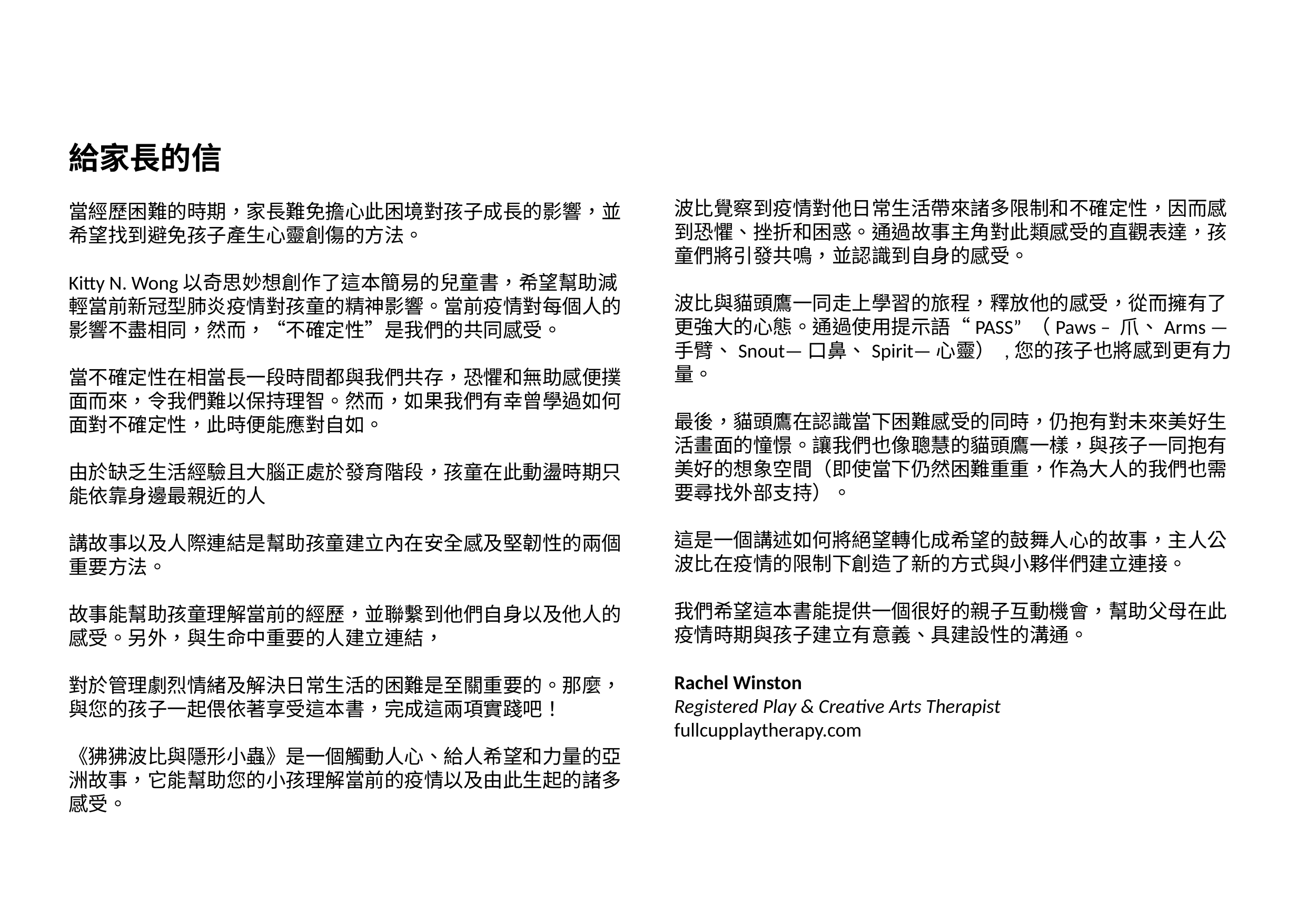

給家長的信

當經歷困難的時期，家長難免擔心此困境對孩子成長的影響，並希望找到避免孩子產生心靈創傷的方法。

Kitty N. Wong以奇思妙想創作了這本簡易的兒童書，希望幫助減輕當前新冠型肺炎疫情對孩童的精神影響。當前疫情對每個人的影響不盡相同，然而，“不確定性”是我們的共同感受。

當不確定性在相當長一段時間都與我們共存，恐懼和無助感便撲面而來，令我們難以保持理智。然而，如果我們有幸曾學過如何面對不確定性，此時便能應對自如。

由於缺乏生活經驗且大腦正處於發育階段，孩童在此動盪時期只能依靠身邊最親近的人

講故事以及人際連結是幫助孩童建立內在安全感及堅韌性的兩個重要方法。

故事能幫助孩童理解當前的經歷，並聯繫到他們自身以及他人的感受。另外，與生命中重要的人建立連結，

對於管理劇烈情緒及解決日常生活的困難是至關重要的。那麼，與您的孩子一起偎依著享受這本書，完成這兩項實踐吧！

《狒狒波比與隱形小蟲》是一個觸動人心、給人希望和力量的亞洲故事，它能幫助您的小孩理解當前的疫情以及由此生起的諸多感受。

波比覺察到疫情對他日常生活帶來諸多限制和不確定性，因而感到恐懼、挫折和困惑。通過故事主角對此類感受的直觀表達，孩童們將引發共鳴，並認識到自身的感受。

波比與貓頭鷹一同走上學習的旅程，釋放他的感受，從而擁有了更強大的心態。通過使用提示語“PASS” （Paws – 爪、Arms —手臂、Snout—口鼻、Spirit—心靈） ,您的孩子也將感到更有力量。

最後，貓頭鷹在認識當下困難感受的同時，仍抱有對未來美好生活畫面的憧憬。讓我們也像聰慧的貓頭鷹一樣，與孩子一同抱有美好的想象空間（即使當下仍然困難重重，作為大人的我們也需要尋找外部支持）。

這是一個講述如何將絕望轉化成希望的鼓舞人心的故事，主人公波比在疫情的限制下創造了新的方式與小夥伴們建立連接。

我們希望這本書能提供一個很好的親子互動機會，幫助父母在此疫情時期與孩子建立有意義、具建設性的溝通。

Rachel Winston
Registered Play & Creative Arts Therapist
fullcupplaytherapy.com